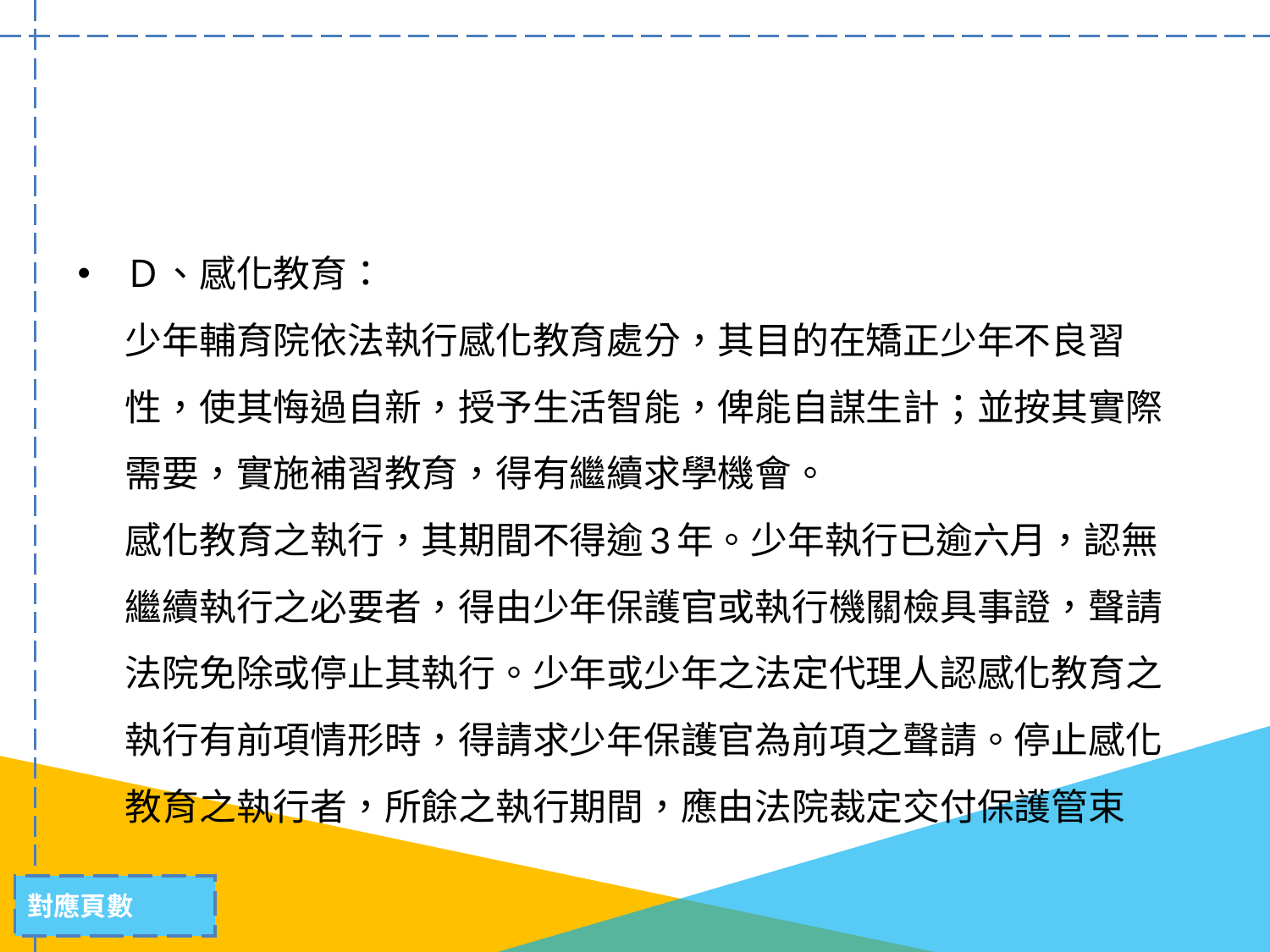

#
Ｄ、感化教育：
少年輔育院依法執行感化教育處分，其目的在矯正少年不良習性，使其悔過自新，授予生活智能，俾能自謀生計；並按其實際需要，實施補習教育，得有繼續求學機會。
感化教育之執行，其期間不得逾3年。少年執行已逾六月，認無繼續執行之必要者，得由少年保護官或執行機關檢具事證，聲請法院免除或停止其執行。少年或少年之法定代理人認感化教育之執行有前項情形時，得請求少年保護官為前項之聲請。停止感化教育之執行者，所餘之執行期間，應由法院裁定交付保護管束